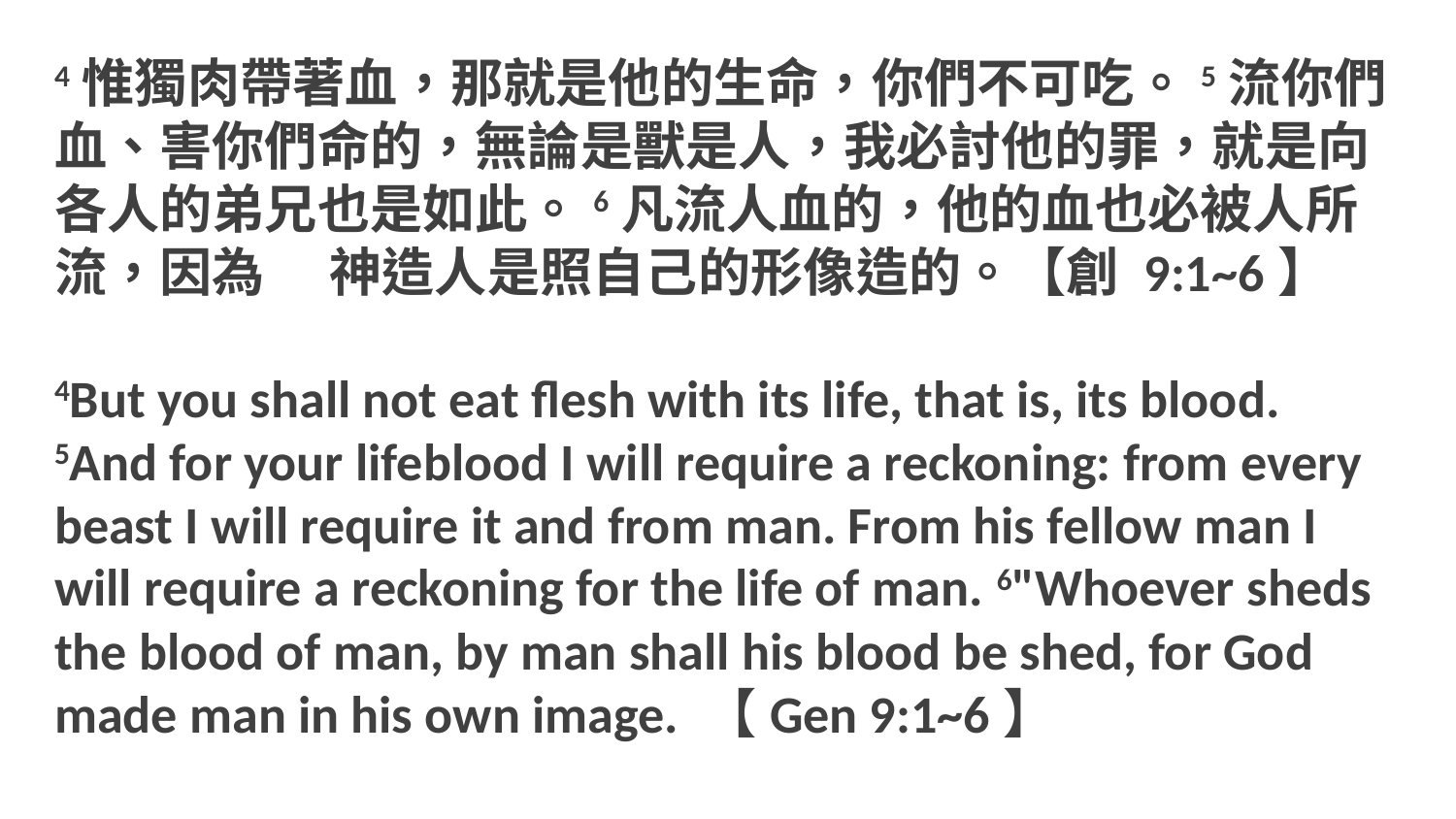

4惟獨肉帶著血，那就是他的生命，你們不可吃。5流你們血、害你們命的，無論是獸是人，我必討他的罪，就是向各人的弟兄也是如此。6凡流人血的，他的血也必被人所流，因為　 神造人是照自己的形像造的。【創 9:1~6】

4But you shall not eat flesh with its life, that is, its blood. 5And for your lifeblood I will require a reckoning: from every beast I will require it and from man. From his fellow man I will require a reckoning for the life of man. 6"Whoever sheds the blood of man, by man shall his blood be shed, for God made man in his own image. 【Gen 9:1~6】